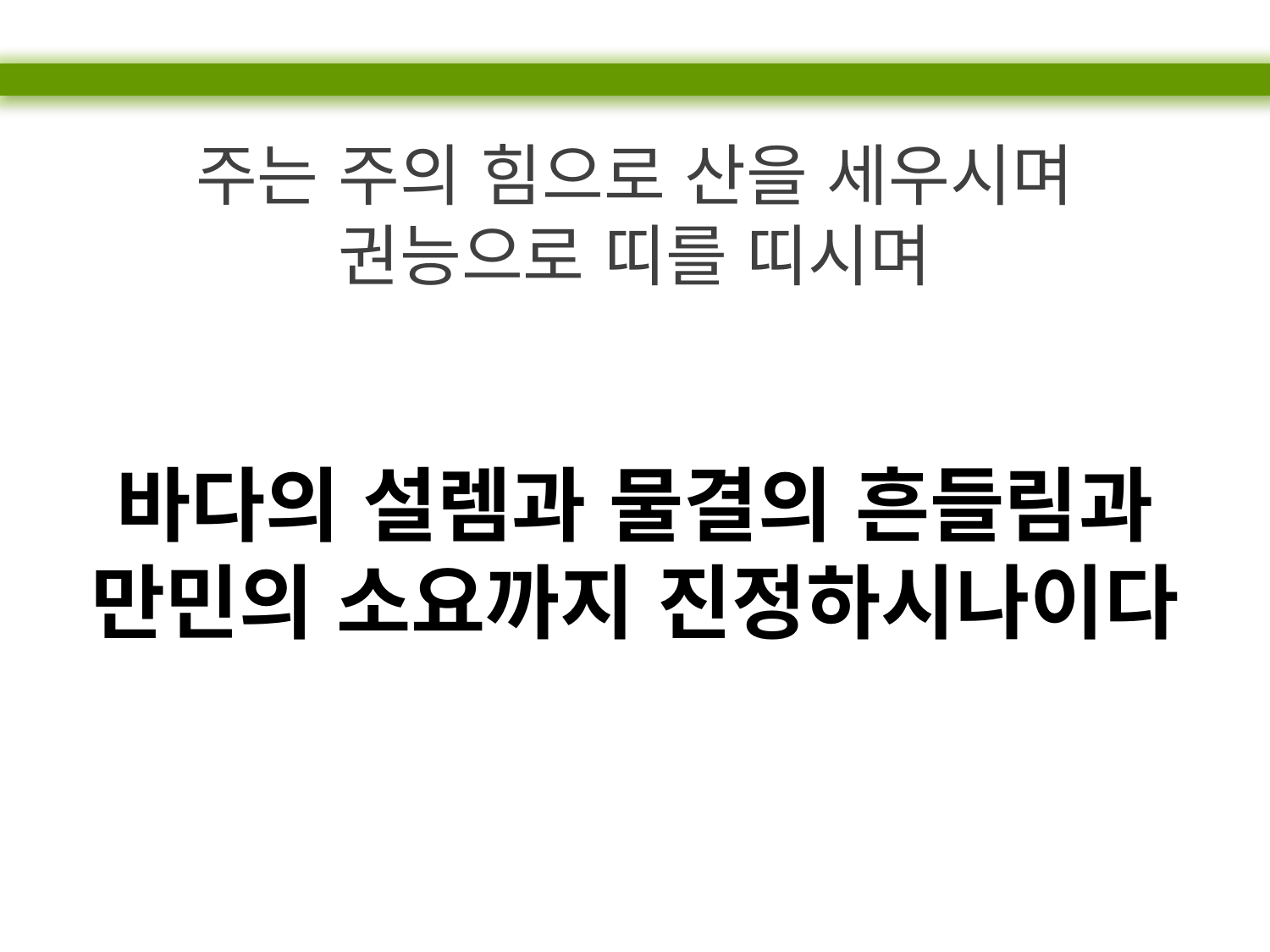

주는 주의 힘으로 산을 세우시며
권능으로 띠를 띠시며
바다의 설렘과 물결의 흔들림과
만민의 소요까지 진정하시나이다